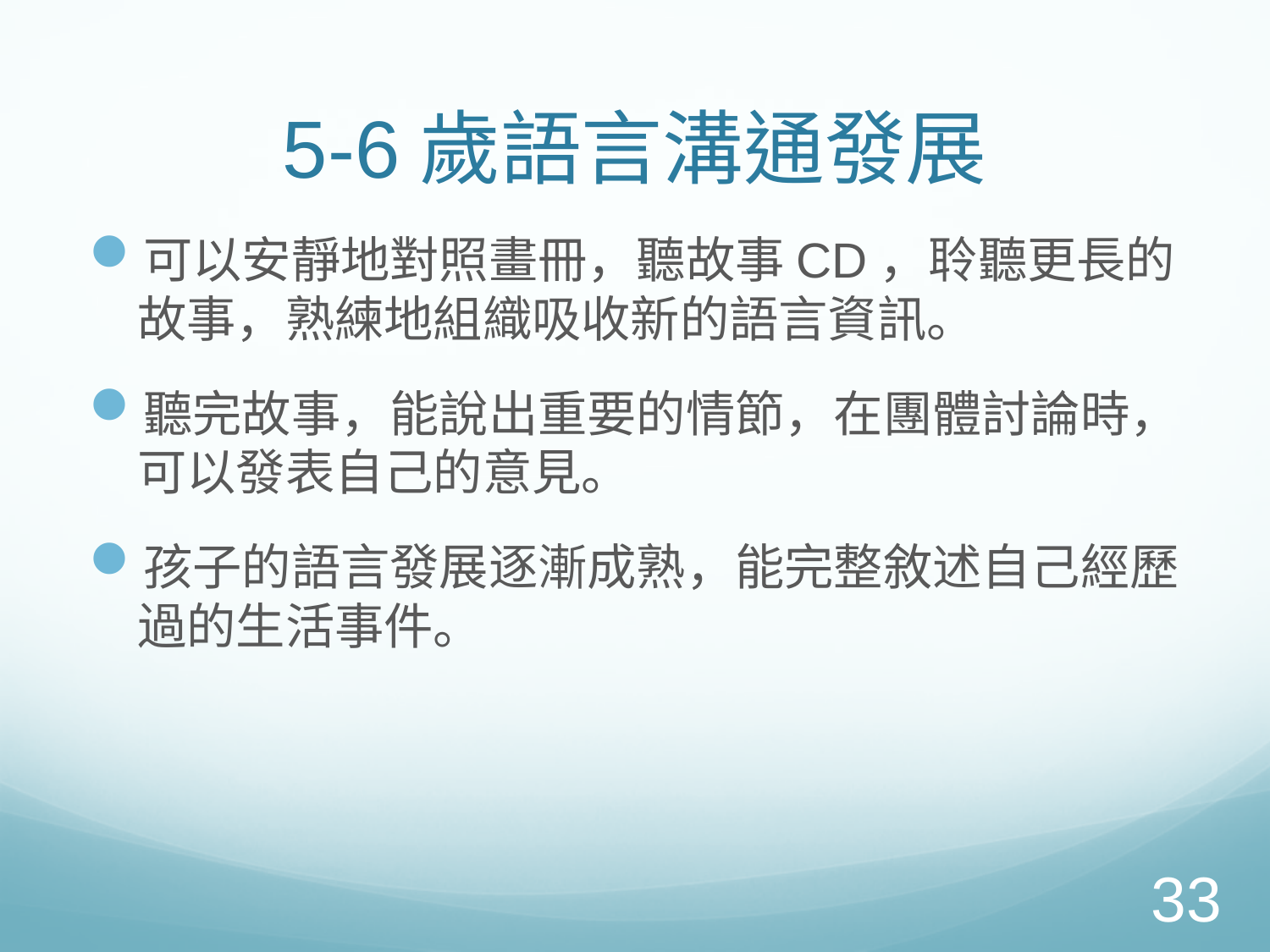

# 5-6歲語言溝通發展
可以安靜地對照畫冊，聽故事CD，聆聽更長的故事，熟練地組織吸收新的語言資訊。
聽完故事，能說出重要的情節，在團體討論時，可以發表自己的意見。
孩子的語言發展逐漸成熟，能完整敘述自己經歷過的生活事件。
33